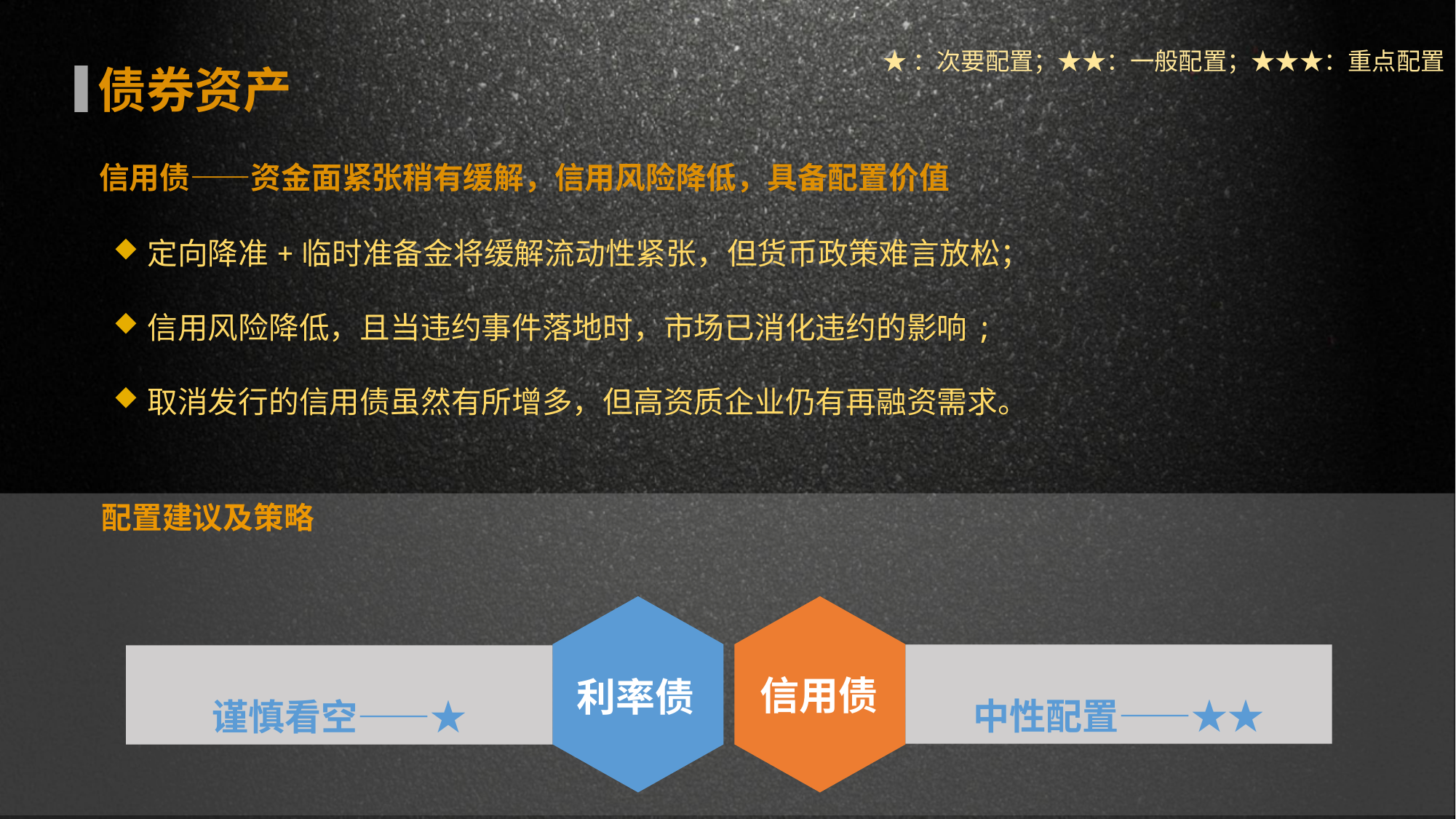

★：次要配置；★★：一般配置；★★★：重点配置
债券资产

信用债——资金面紧张稍有缓解，信用风险降低，具备配置价值
定向降准+临时准备金将缓解流动性紧张，但货币政策难言放松；
信用风险降低，且当违约事件落地时，市场已消化违约的影响;
取消发行的信用债虽然有所增多，但高资质企业仍有再融资需求。

配置建议及策略

中性配置——★★

谨慎看空——★

利率债
信用债
14